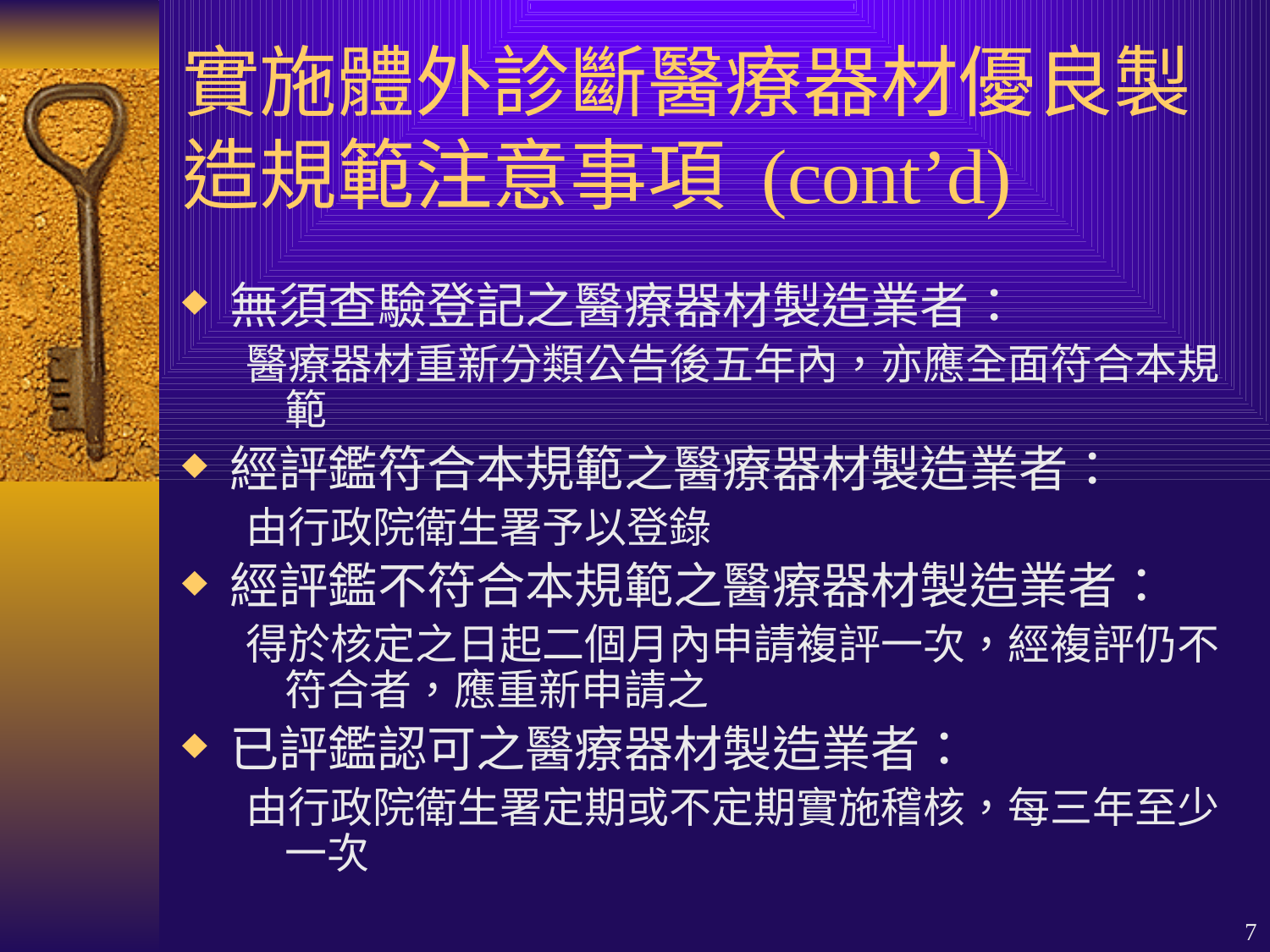

# 實施體外診斷醫療器材優良製造規範注意事項 (cont’d)
無須查驗登記之醫療器材製造業者：
醫療器材重新分類公告後五年內，亦應全面符合本規範
經評鑑符合本規範之醫療器材製造業者：
由行政院衛生署予以登錄
經評鑑不符合本規範之醫療器材製造業者：
得於核定之日起二個月內申請複評一次，經複評仍不符合者，應重新申請之
已評鑑認可之醫療器材製造業者：
由行政院衛生署定期或不定期實施稽核，每三年至少一次
7